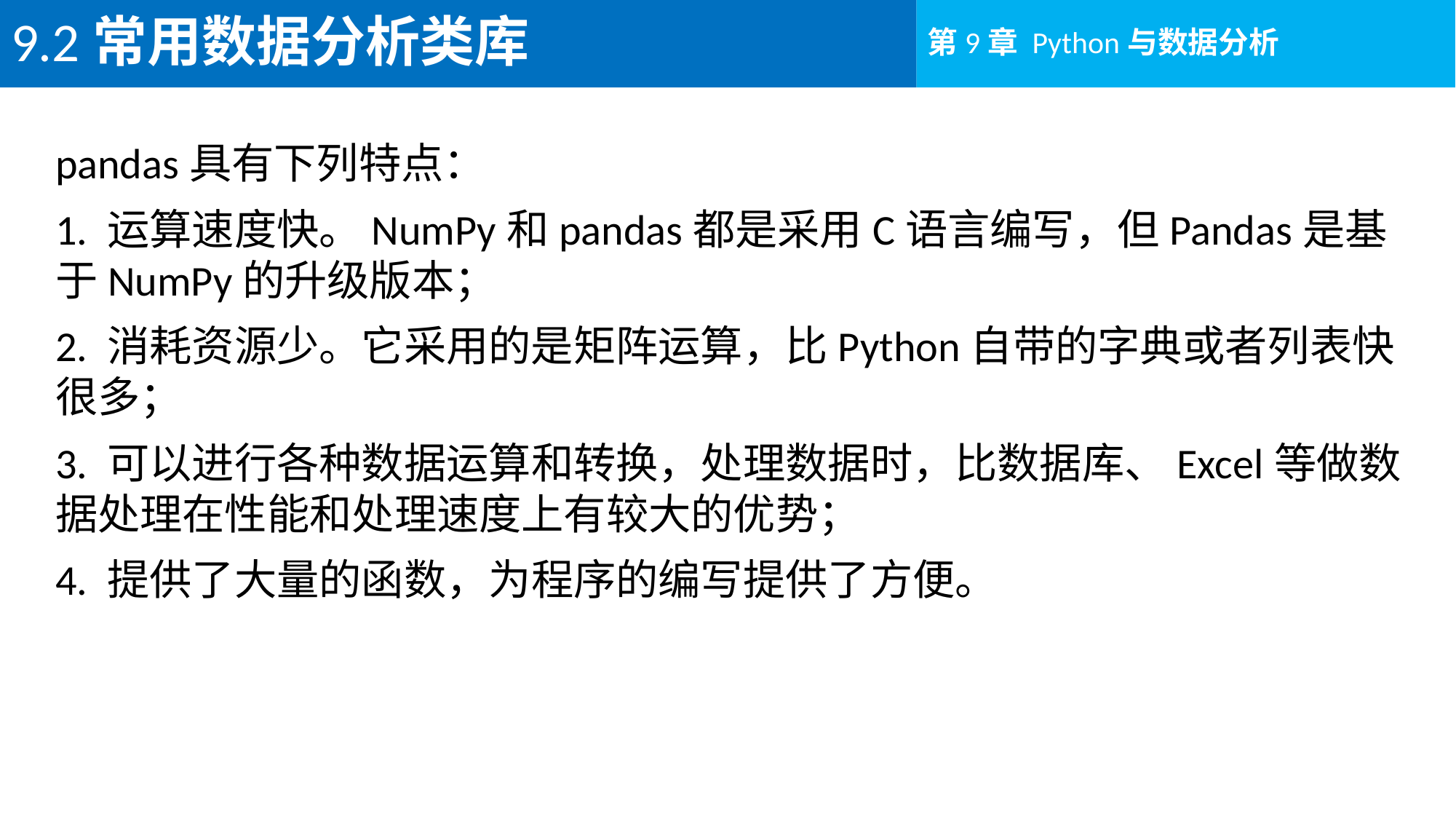

# 9.2常用数据分析类库
pandas具有下列特点：
1. 运算速度快。NumPy和pandas都是采用C语言编写，但Pandas是基于NumPy的升级版本；
2. 消耗资源少。它采用的是矩阵运算，比Python自带的字典或者列表快很多；
3. 可以进行各种数据运算和转换，处理数据时，比数据库、Excel等做数据处理在性能和处理速度上有较大的优势；
4. 提供了大量的函数，为程序的编写提供了方便。